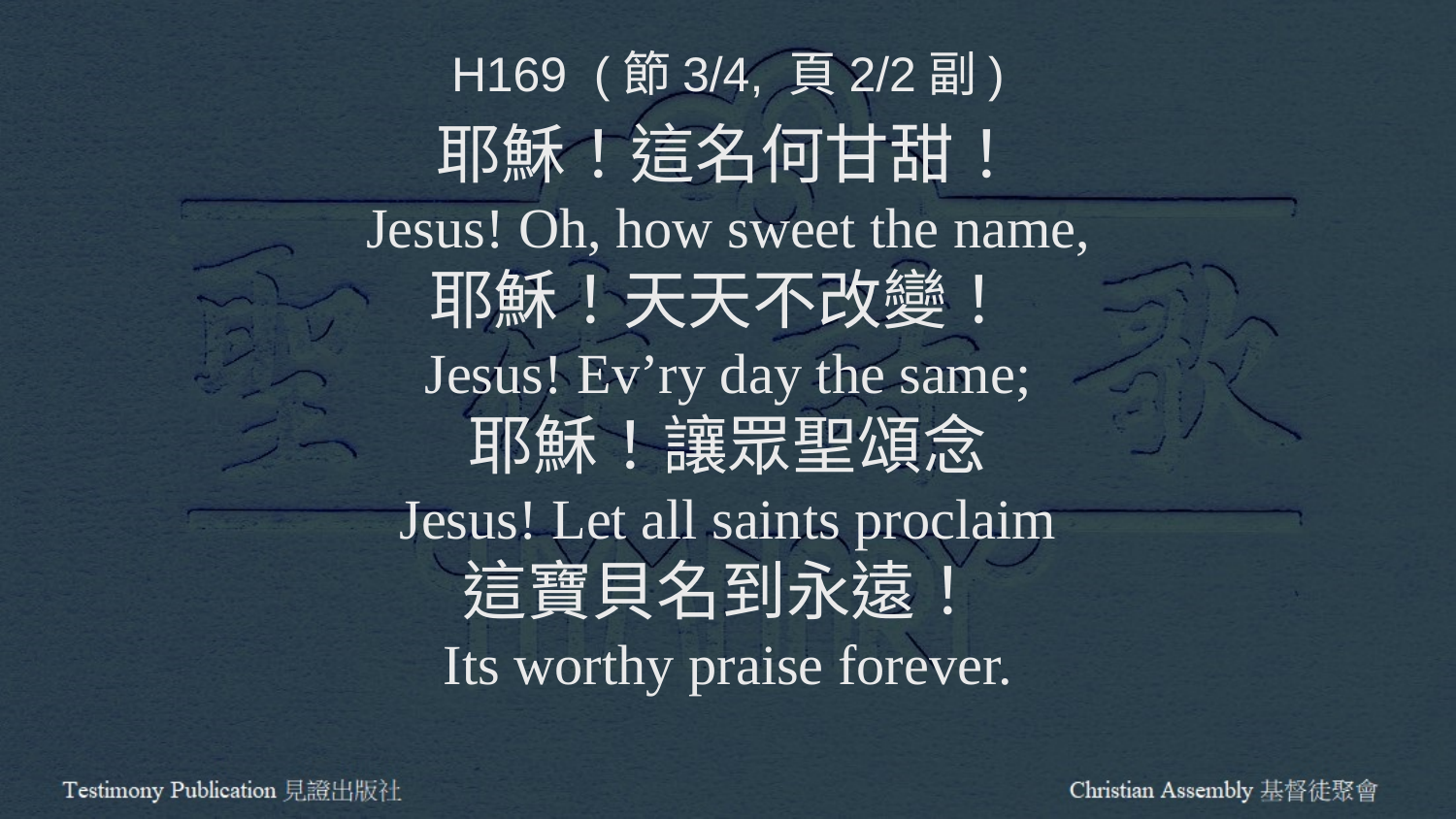

H169  (節3/4, 頁2/2副)
耶穌！這名何甘甜！
Jesus! Oh, how sweet the name,
耶穌！天天不改變！
Jesus! Ev’ry day the same;
耶穌！讓眾聖頌念
Jesus! Let all saints proclaim
這寶貝名到永遠！
Its worthy praise forever.